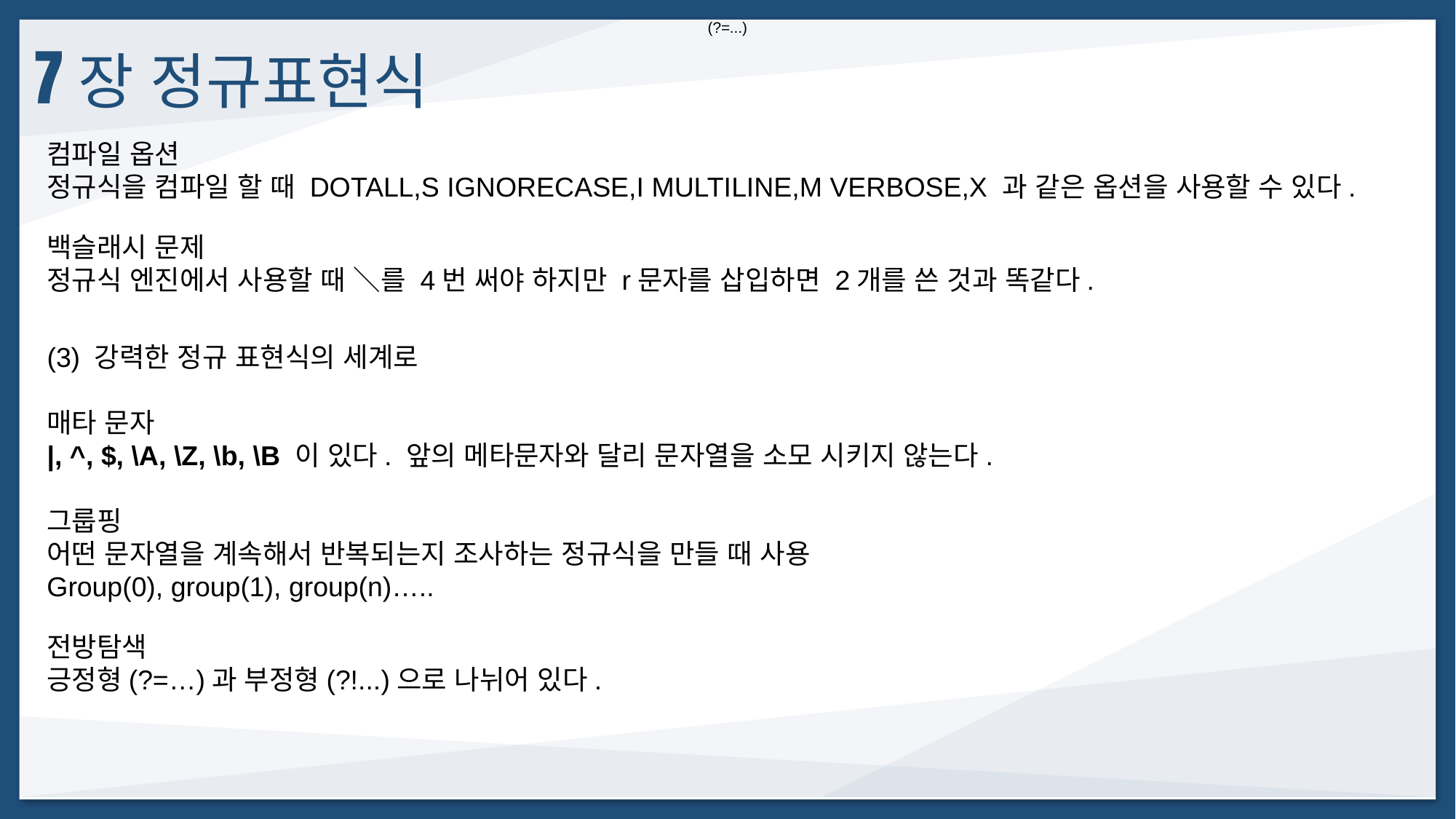

(?=...)

7장 정규표현식
컴파일 옵션
정규식을 컴파일 할 때 DOTALL,S IGNORECASE,I MULTILINE,M VERBOSE,X 과 같은 옵션을 사용할 수 있다.
백슬래시 문제
정규식 엔진에서 사용할 때 ＼를 4번 써야 하지만 r문자를 삽입하면 2개를 쓴 것과 똑같다.
(3) 강력한 정규 표현식의 세계로

매타 문자
|, ^, $, \A, \Z, \b, \B 이 있다. 앞의 메타문자와 달리 문자열을 소모 시키지 않는다.

그룹핑
어떤 문자열을 계속해서 반복되는지 조사하는 정규식을 만들 때 사용
Group(0), group(1), group(n)…..
전방탐색
긍정형(?=…)과 부정형(?!...)으로 나뉘어 있다.